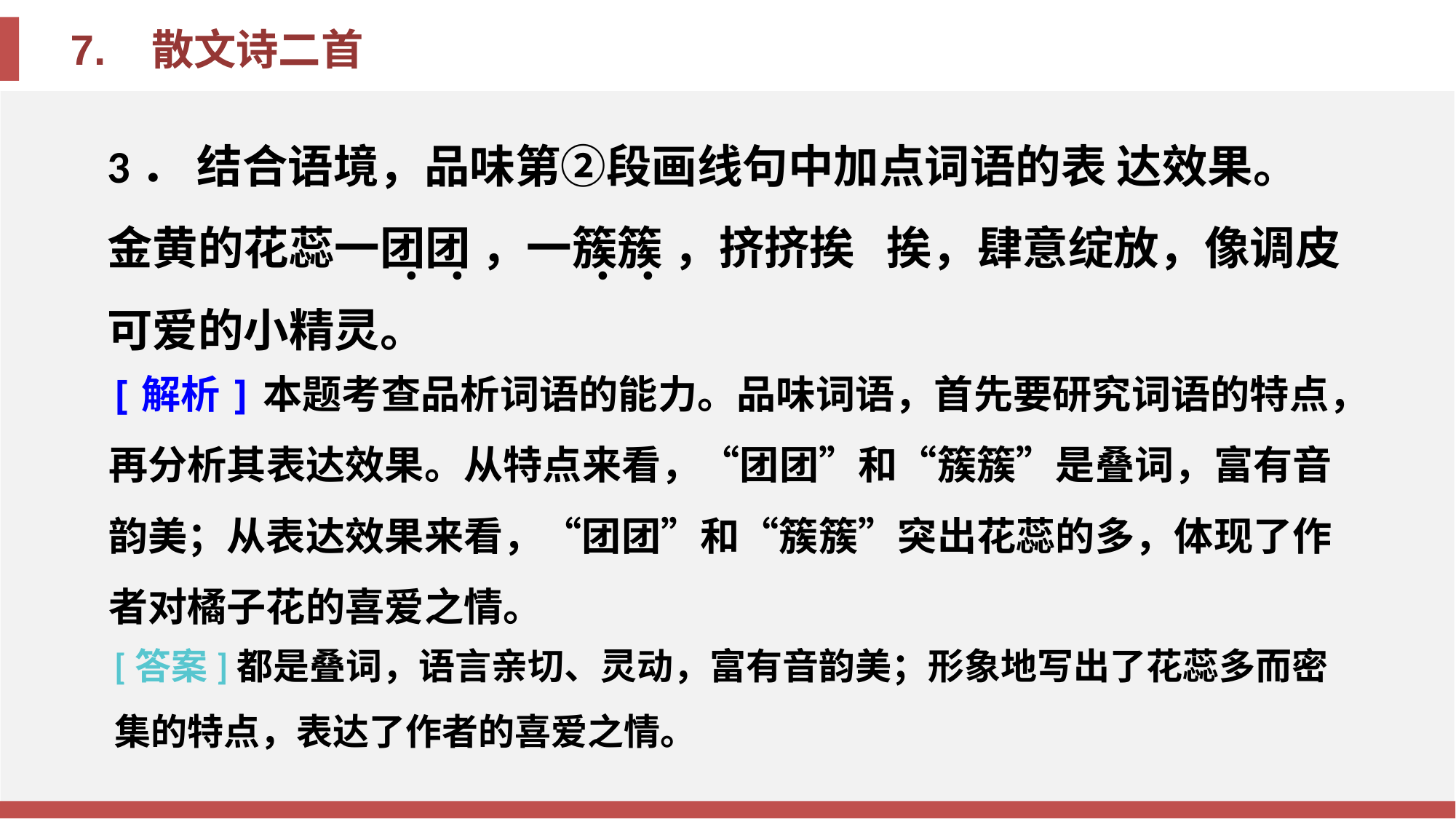

3． 结合语境，品味第②段画线句中加点词语的表 达效果。     金黄的花蕊一团团 ，一簇簇 ，挤挤挨   挨，肆意绽放，像调皮可爱的小精灵。
·
·
·
·
[解析]本题考查品析词语的能力。品味词语，首先要研究词语的特点，再分析其表达效果。从特点来看，“团团”和“簇簇”是叠词，富有音韵美；从表达效果来看，“团团”和“簇簇”突出花蕊的多，体现了作者对橘子花的喜爱之情。
[答案]都是叠词，语言亲切、灵动，富有音韵美；形象地写出了花蕊多而密集的特点，表达了作者的喜爱之情。